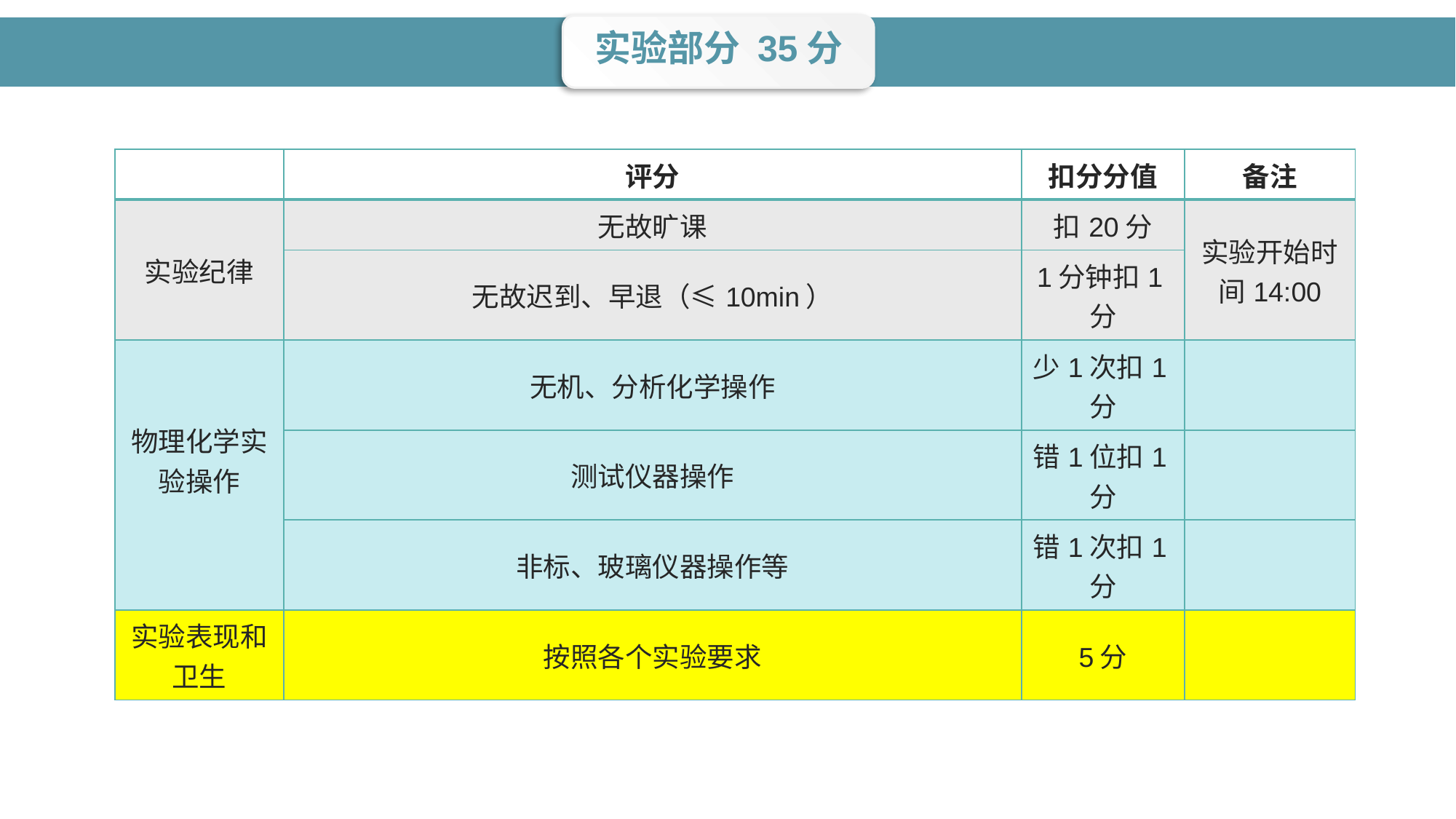

实验部分 35分
|  | 评分 | 扣分分值 | 备注 |
| --- | --- | --- | --- |
| 实验纪律 | 无故旷课 | 扣20分 | 实验开始时间14:00 |
|  | 无故迟到、早退（≤10min） | 1分钟扣1分 |  |
| 物理化学实验操作 | 无机、分析化学操作 | 少1次扣1分 |  |
|  | 测试仪器操作 | 错1位扣1分 |  |
|  | 非标、玻璃仪器操作等 | 错1次扣1分 |  |
| 实验表现和卫生 | 按照各个实验要求 | 5分 |  |